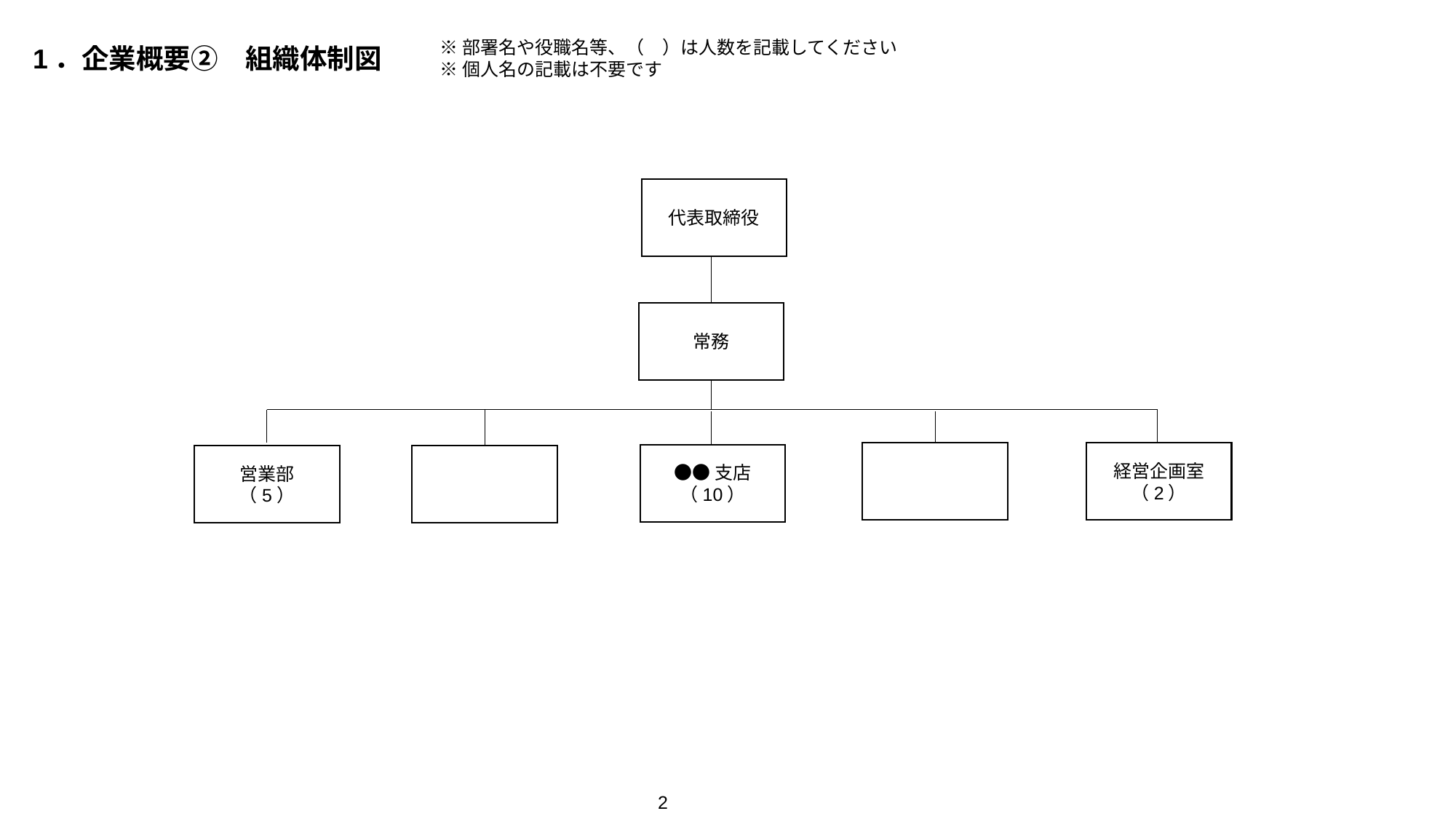

※部署名や役職名等、（　）は人数を記載してください
※個人名の記載は不要です
1．企業概要②　組織体制図概
代表取締役
常務

経営企画室
（2）
●●支店
（10）
営業部
（5）

2